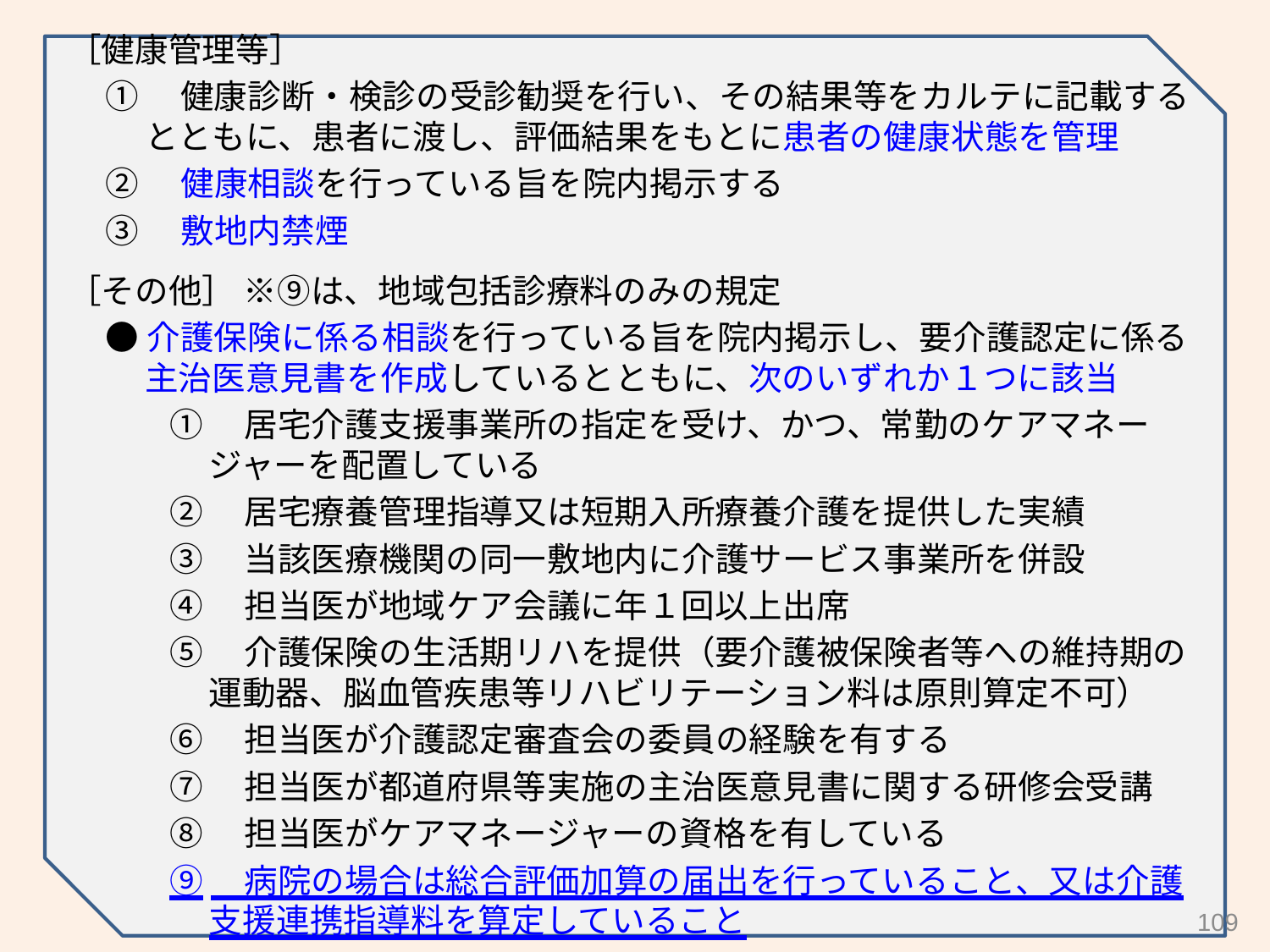

［健康管理等］
①　健康診断・検診の受診勧奨を行い、その結果等をカルテに記載するとともに、患者に渡し、評価結果をもとに患者の健康状態を管理
②　健康相談を行っている旨を院内掲示する
③　敷地内禁煙
［その他］ ※⑨は、地域包括診療料のみの規定
●介護保険に係る相談を行っている旨を院内掲示し、要介護認定に係る主治医意見書を作成しているとともに、次のいずれか１つに該当
①　居宅介護支援事業所の指定を受け、かつ、常勤のケアマネージャーを配置している
②　居宅療養管理指導又は短期入所療養介護を提供した実績
③　当該医療機関の同一敷地内に介護サービス事業所を併設
④　担当医が地域ケア会議に年１回以上出席
⑤　介護保険の生活期リハを提供（要介護被保険者等への維持期の運動器、脳血管疾患等リハビリテーション料は原則算定不可）
⑥　担当医が介護認定審査会の委員の経験を有する
⑦　担当医が都道府県等実施の主治医意見書に関する研修会受講
⑧　担当医がケアマネージャーの資格を有している
⑨　病院の場合は総合評価加算の届出を行っていること、又は介護支援連携指導料を算定していること

109